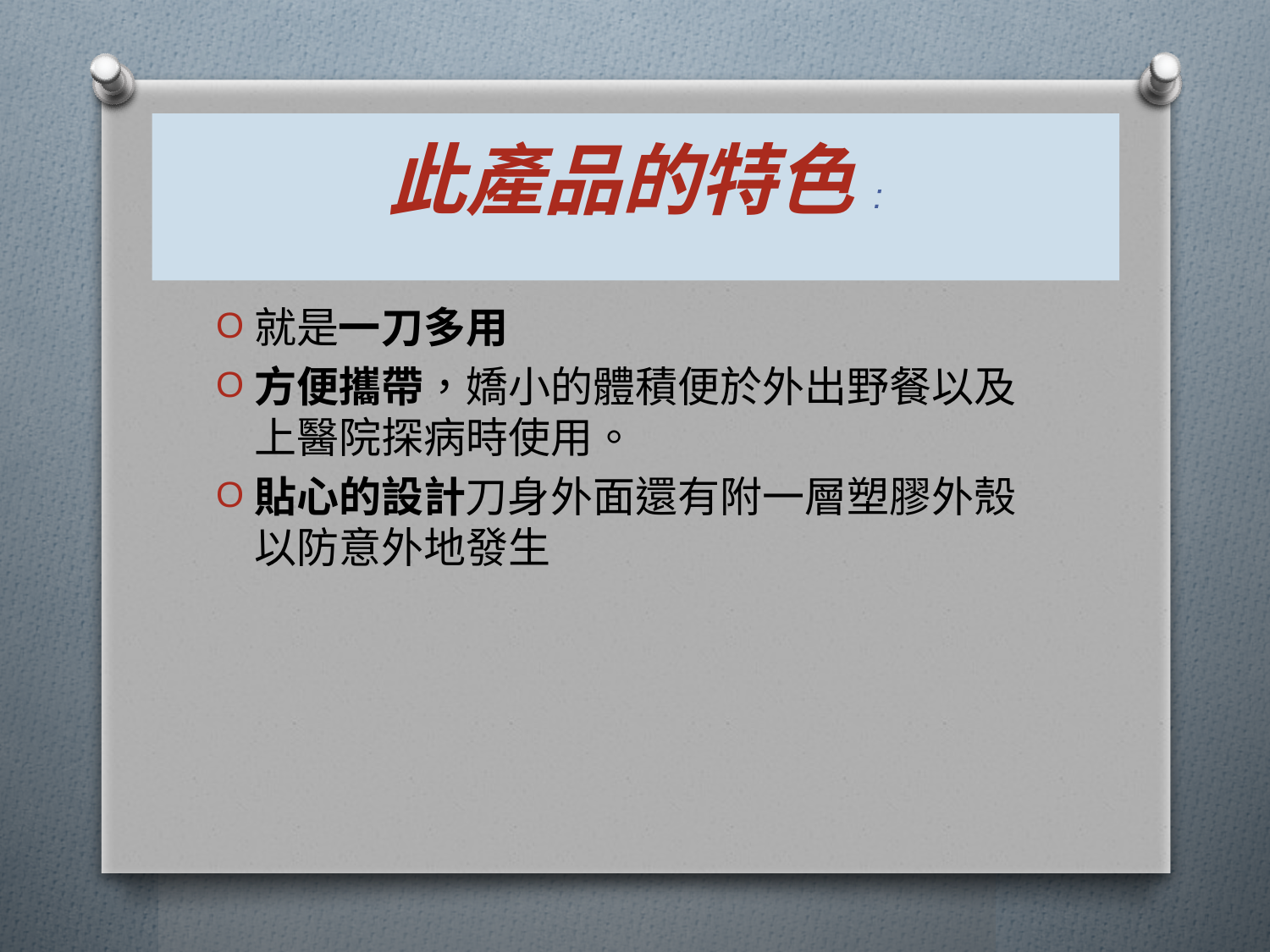

# 此產品的特色:
就是一刀多用
方便攜帶，嬌小的體積便於外出野餐以及上醫院探病時使用。
貼心的設計刀身外面還有附一層塑膠外殼以防意外地發生